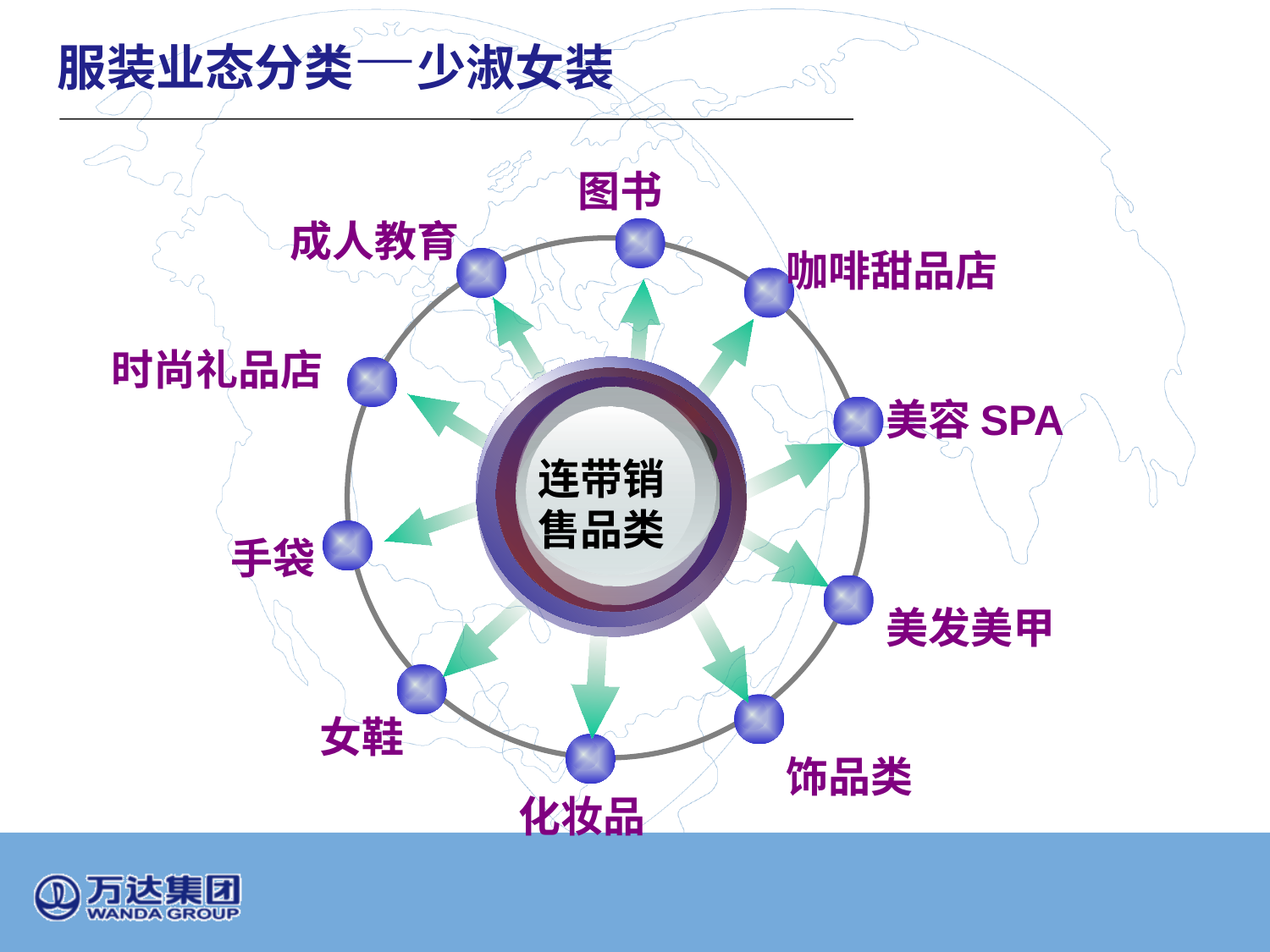

服装业态分类—少淑女装

图书
成人教育

咖啡甜品店

时尚礼品店

美容SPA

连带销售品类

手袋

美发美甲

女鞋

饰品类
化妆品